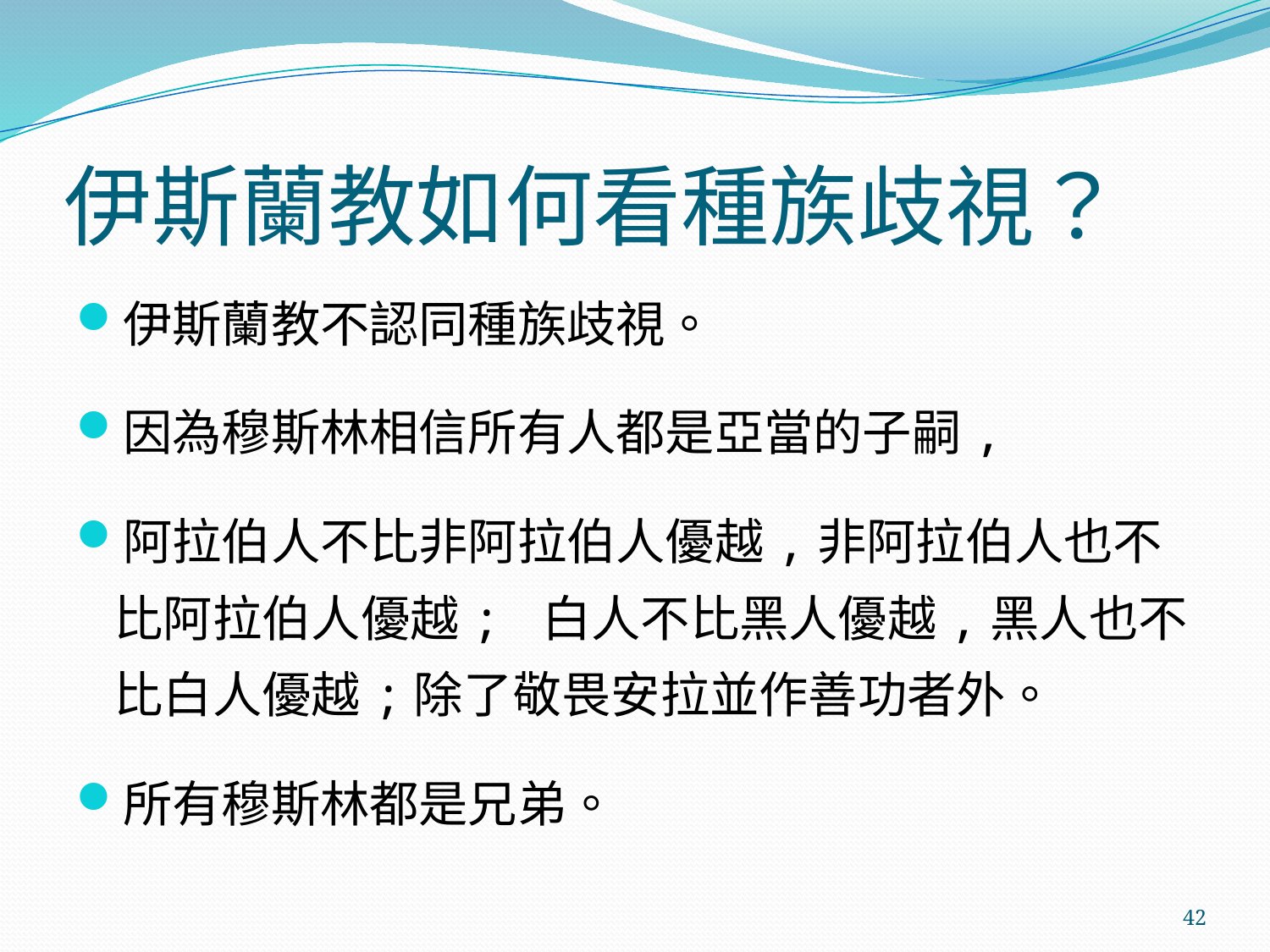

# 伊斯蘭教如何看種族歧視？
伊斯蘭教不認同種族歧視。
因為穆斯林相信所有人都是亞當的子嗣,
阿拉伯人不比非阿拉伯人優越,非阿拉伯人也不比阿拉伯人優越; 白人不比黑人優越,黑人也不比白人優越;除了敬畏安拉並作善功者外。
所有穆斯林都是兄弟。

42